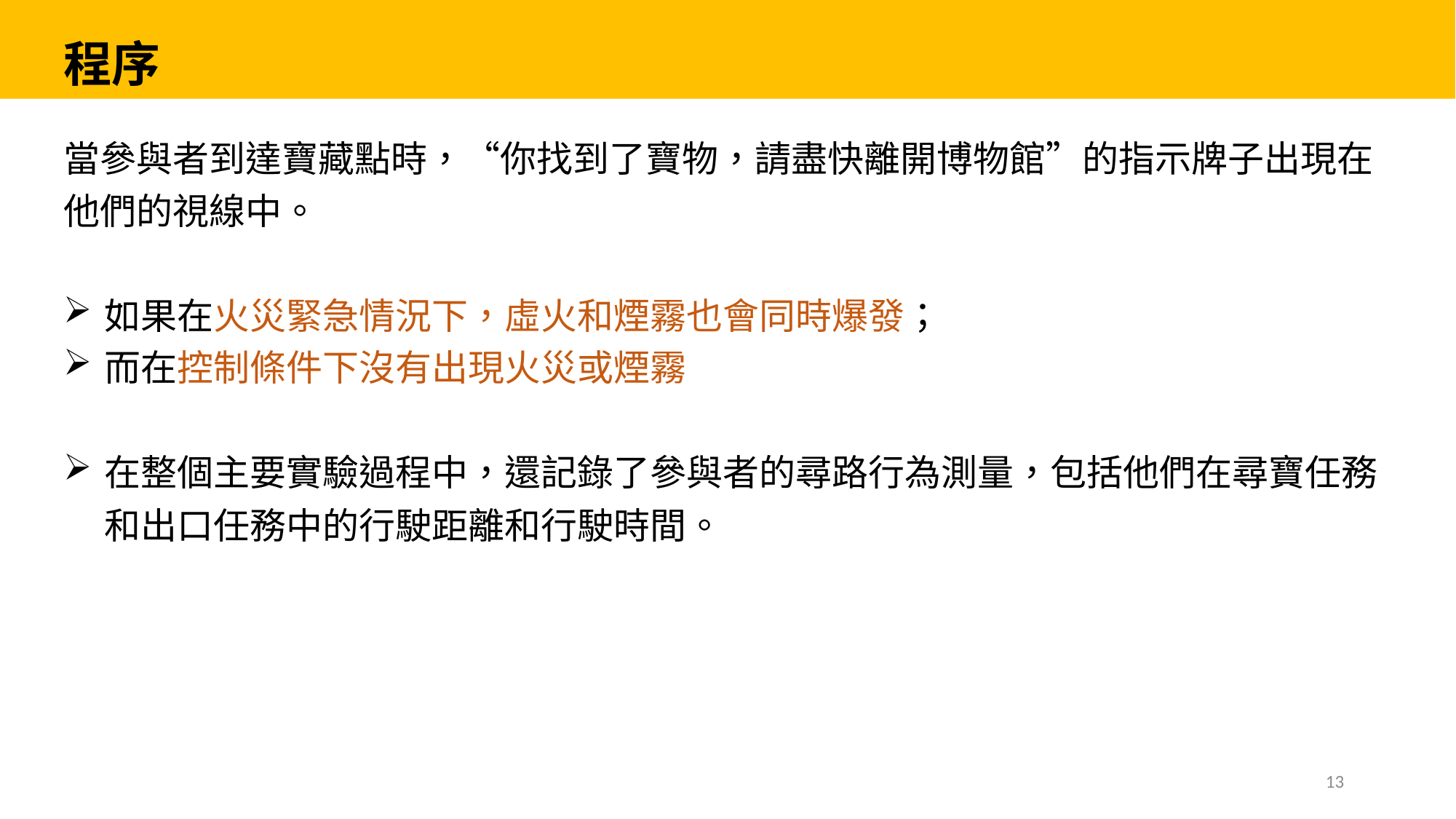

程序

當參與者到達寶藏點時，“你找到了寶物，請盡快離開博物館”的指示牌子出現在他們的視線中。

如果在火災緊急情況下，虛火和煙霧也會同時爆發；
而在控制條件下沒有出現火災或煙霧

在整個主要實驗過程中，還記錄了參與者的尋路行為測量，包括他們在尋寶任務和出口任務中的行駛距離和行駛時間。

13